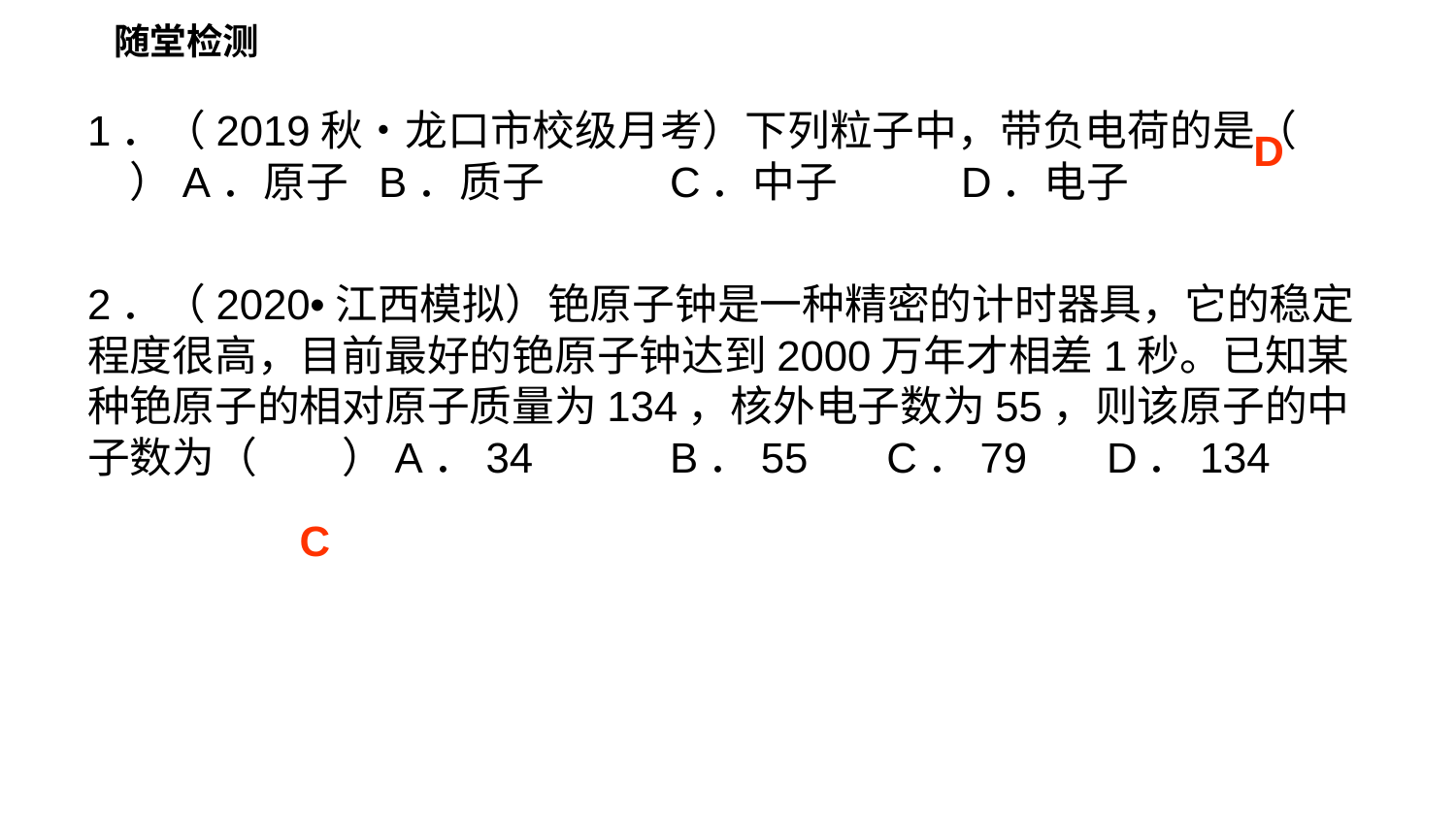

随堂检测
1．（2019秋•龙口市校级月考）下列粒子中，带负电荷的是（　　）A．原子	B．质子	C．中子	D．电子

D
2．（2020•江西模拟）铯原子钟是一种精密的计时器具，它的稳定程度很高，目前最好的铯原子钟达到2000万年才相差1秒。已知某种铯原子的相对原子质量为134，核外电子数为55，则该原子的中子数为（　　）A．34	B．55	      C．79	D．134

C